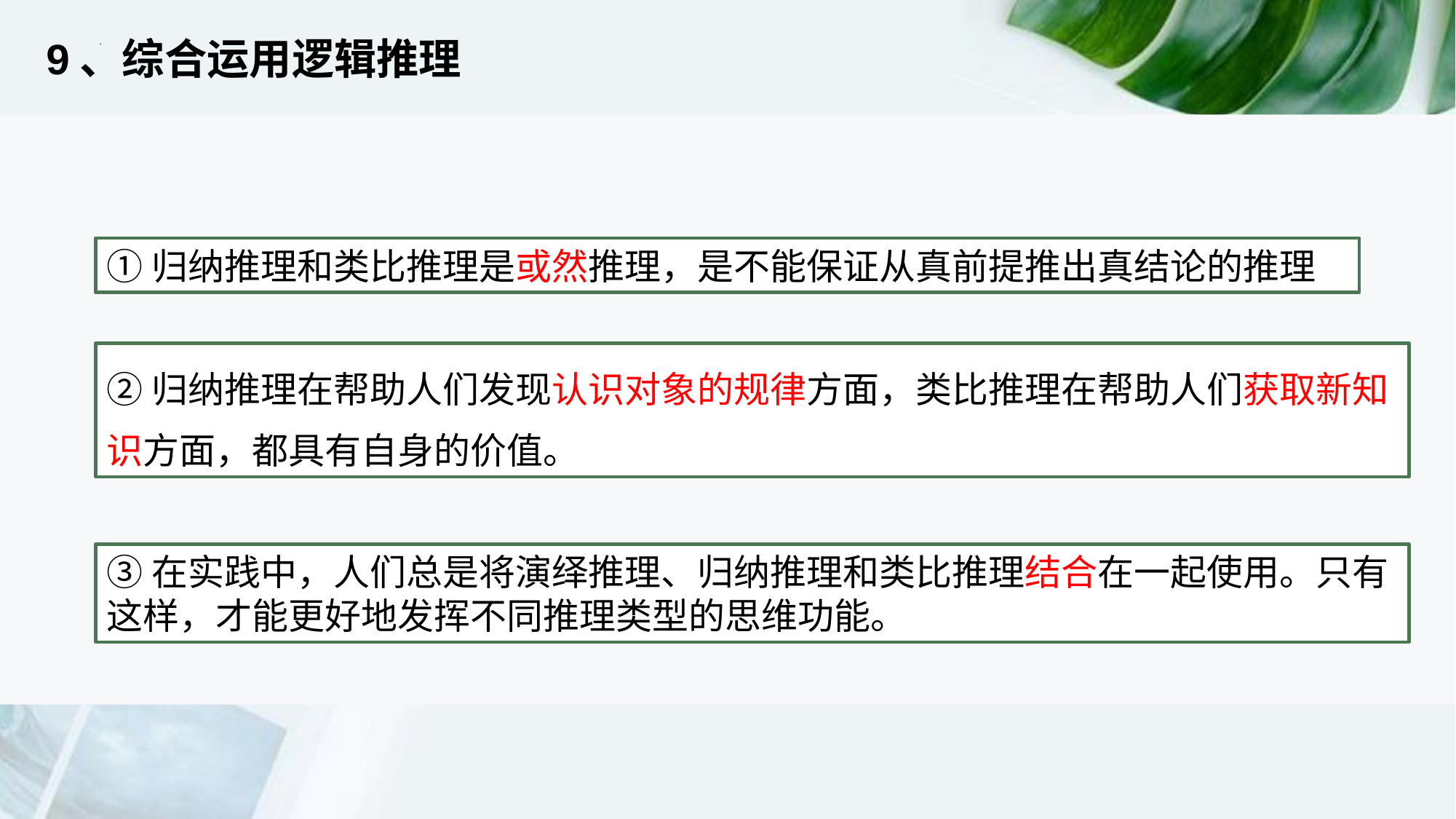

9、综合运用逻辑推理
①归纳推理和类比推理是或然推理，是不能保证从真前提推出真结论的推理
②归纳推理在帮助人们发现认识对象的规律方面，类比推理在帮助人们获取新知识方面，都具有自身的价值。
③在实践中，人们总是将演绎推理、归纳推理和类比推理结合在一起使用。只有这样，才能更好地发挥不同推理类型的思维功能。